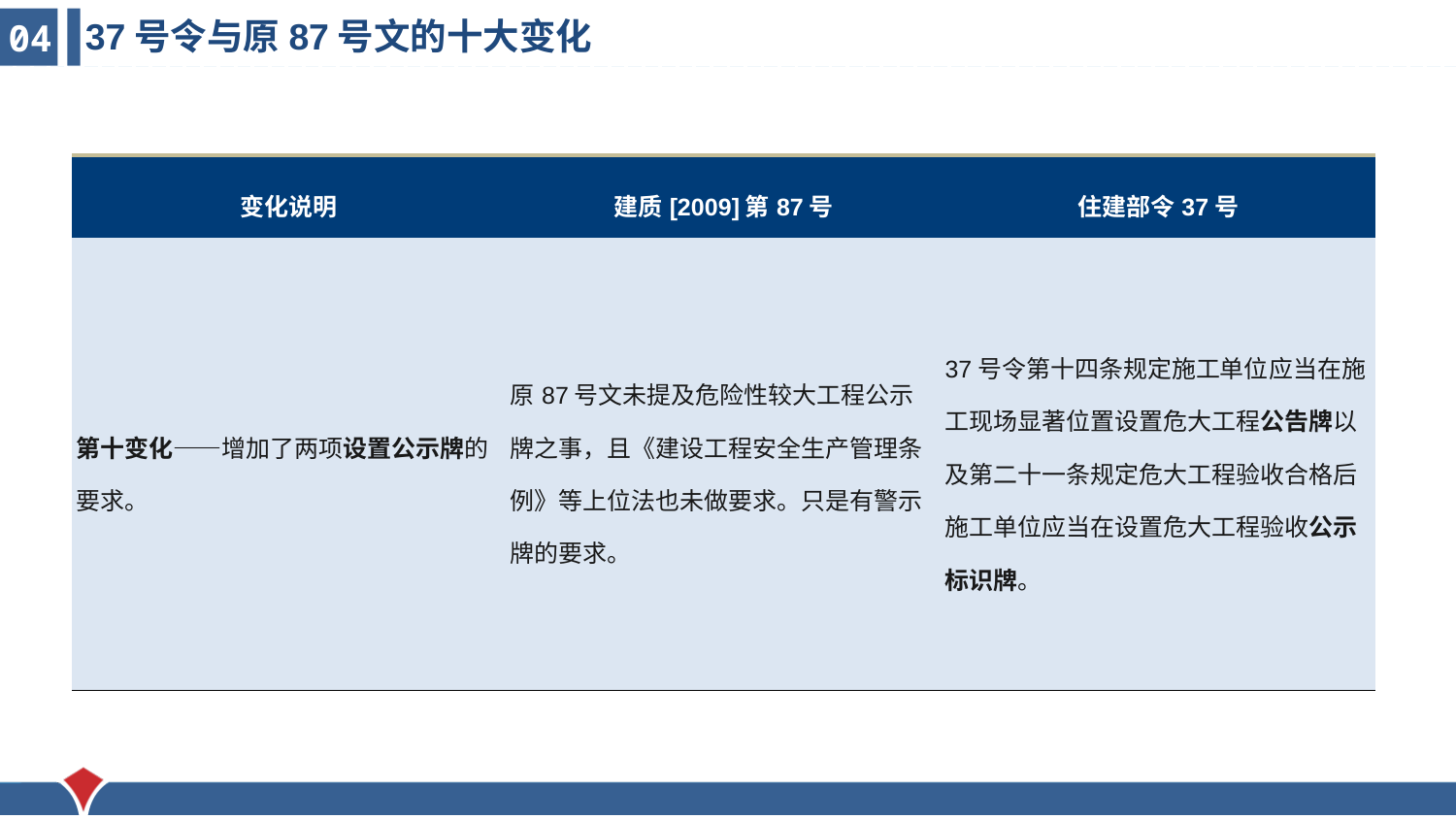

37号令与原87号文的十大变化
04
| 变化说明 | 建质[2009]第87号 | 住建部令37号 |
| --- | --- | --- |
| 第十变化——增加了两项设置公示牌的要求。 | 原87号文未提及危险性较大工程公示牌之事，且《建设工程安全生产管理条例》等上位法也未做要求。只是有警示牌的要求。 | 37号令第十四条规定施工单位应当在施工现场显著位置设置危大工程公告牌以及第二十一条规定危大工程验收合格后施工单位应当在设置危大工程验收公示标识牌。 |